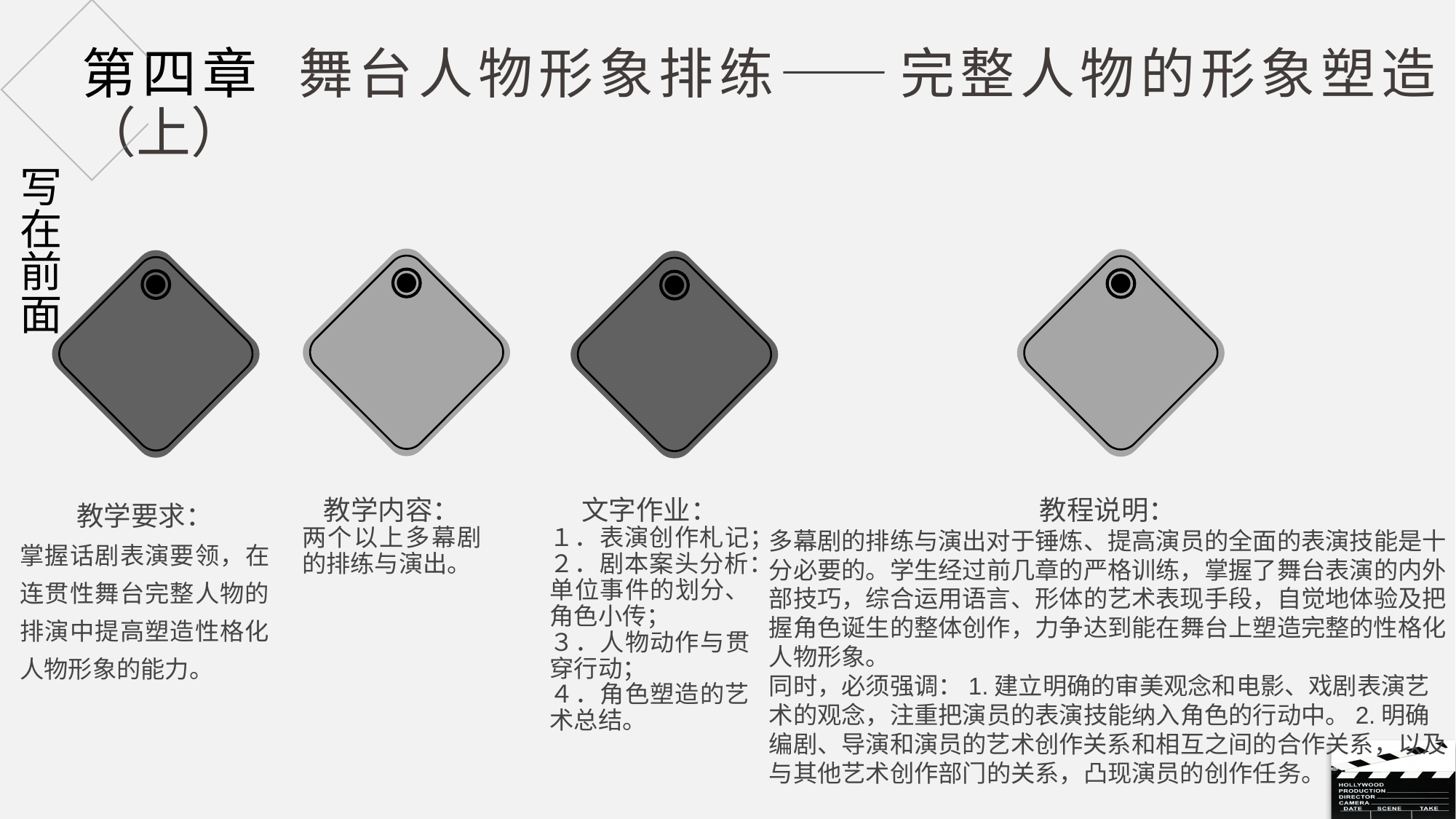

# 第四章  舞台人物形象排练——完整人物的形象塑造（上）
写在前面

教学要求：
掌握话剧表演要领，在连贯性舞台完整人物的排演中提高塑造性格化人物形象的能力。
教学内容：
两个以上多幕剧的排练与演出。
文字作业：
１．表演创作札记；
２．剧本案头分析：单位事件的划分、角色小传；
３．人物动作与贯穿行动；
４．角色塑造的艺术总结。
教程说明：
多幕剧的排练与演出对于锤炼、提高演员的全面的表演技能是十分必要的。学生经过前几章的严格训练，掌握了舞台表演的内外部技巧，综合运用语言、形体的艺术表现手段，自觉地体验及把握角色诞生的整体创作，力争达到能在舞台上塑造完整的性格化人物形象。
同时，必须强调：1.建立明确的审美观念和电影、戏剧表演艺术的观念，注重把演员的表演技能纳入角色的行动中。2.明确编剧、导演和演员的艺术创作关系和相互之间的合作关系，以及与其他艺术创作部门的关系，凸现演员的创作任务。